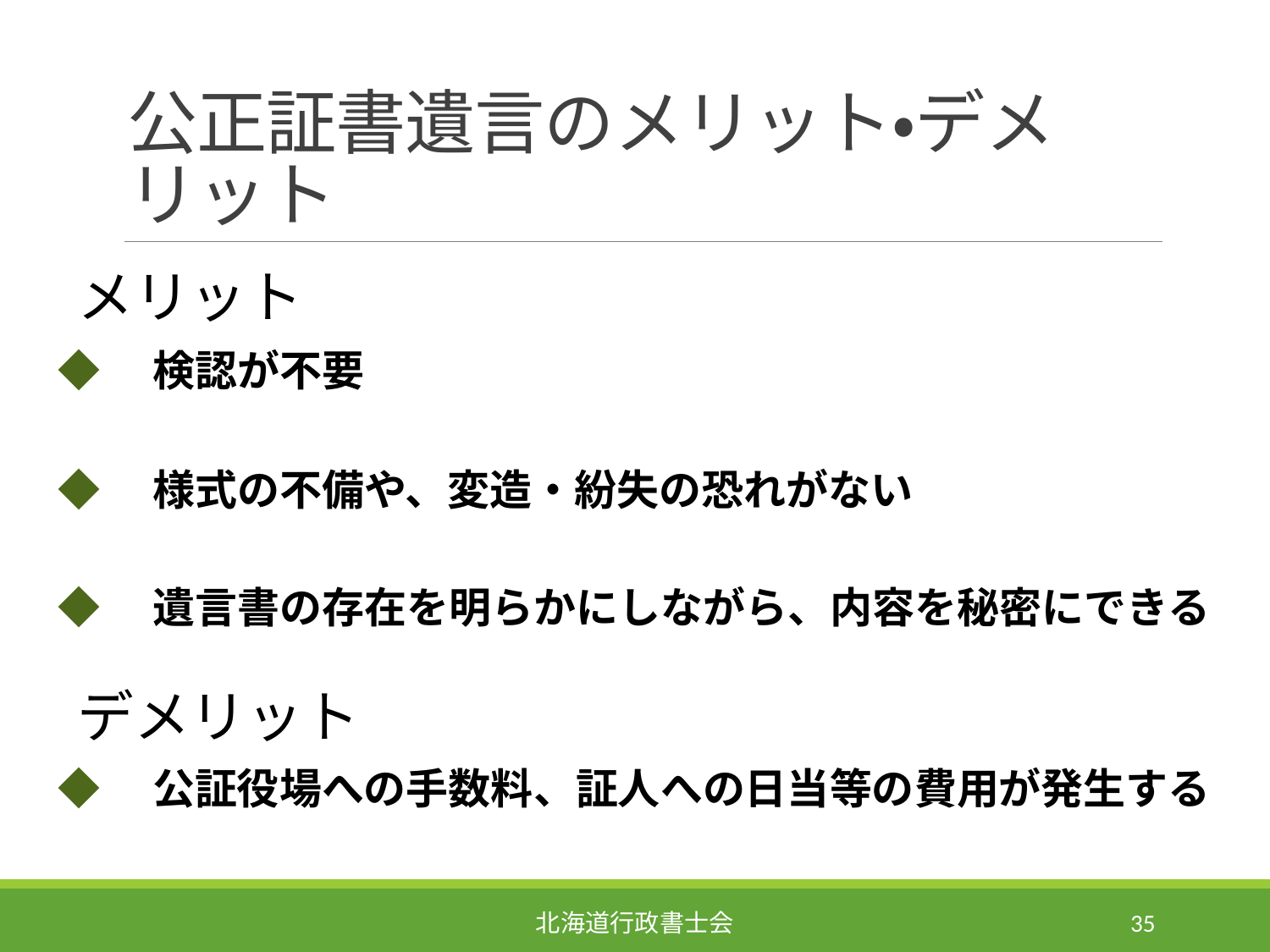

# 公正証書遺言のメリット・デメリット
メリット
◆　検認が不要

◆　様式の不備や、変造・紛失の恐れがない

◆　遺言書の存在を明らかにしながら、内容を秘密にできる

デメリット
◆　公証役場への手数料、証人への日当等の費用が発生する

北海道行政書士会
35